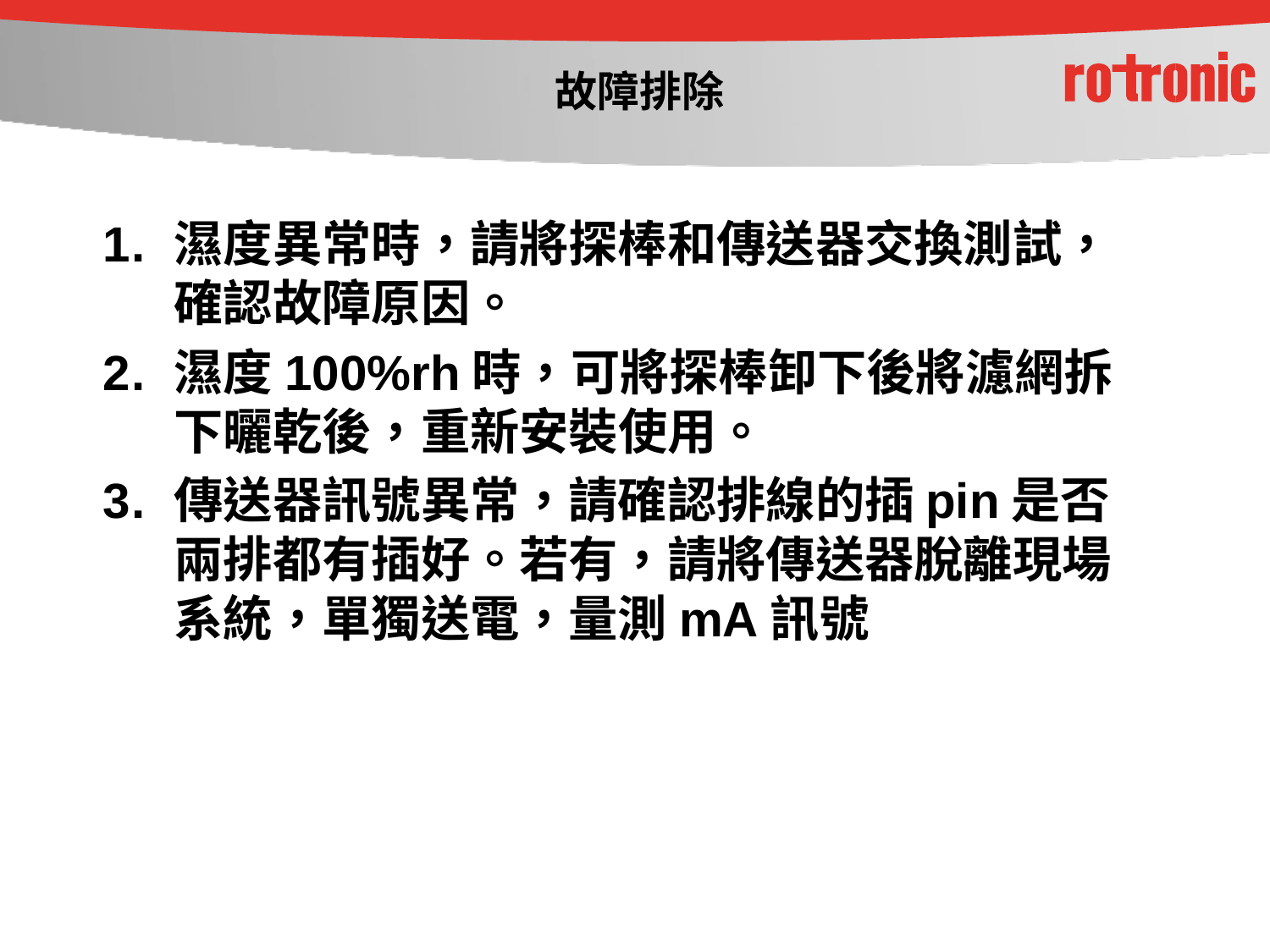

# 故障排除
濕度異常時，請將探棒和傳送器交換測試，確認故障原因。
濕度100%rh時，可將探棒卸下後將濾網拆下曬乾後，重新安裝使用。
傳送器訊號異常，請確認排線的插pin是否兩排都有插好。若有，請將傳送器脫離現場系統，單獨送電，量測mA訊號